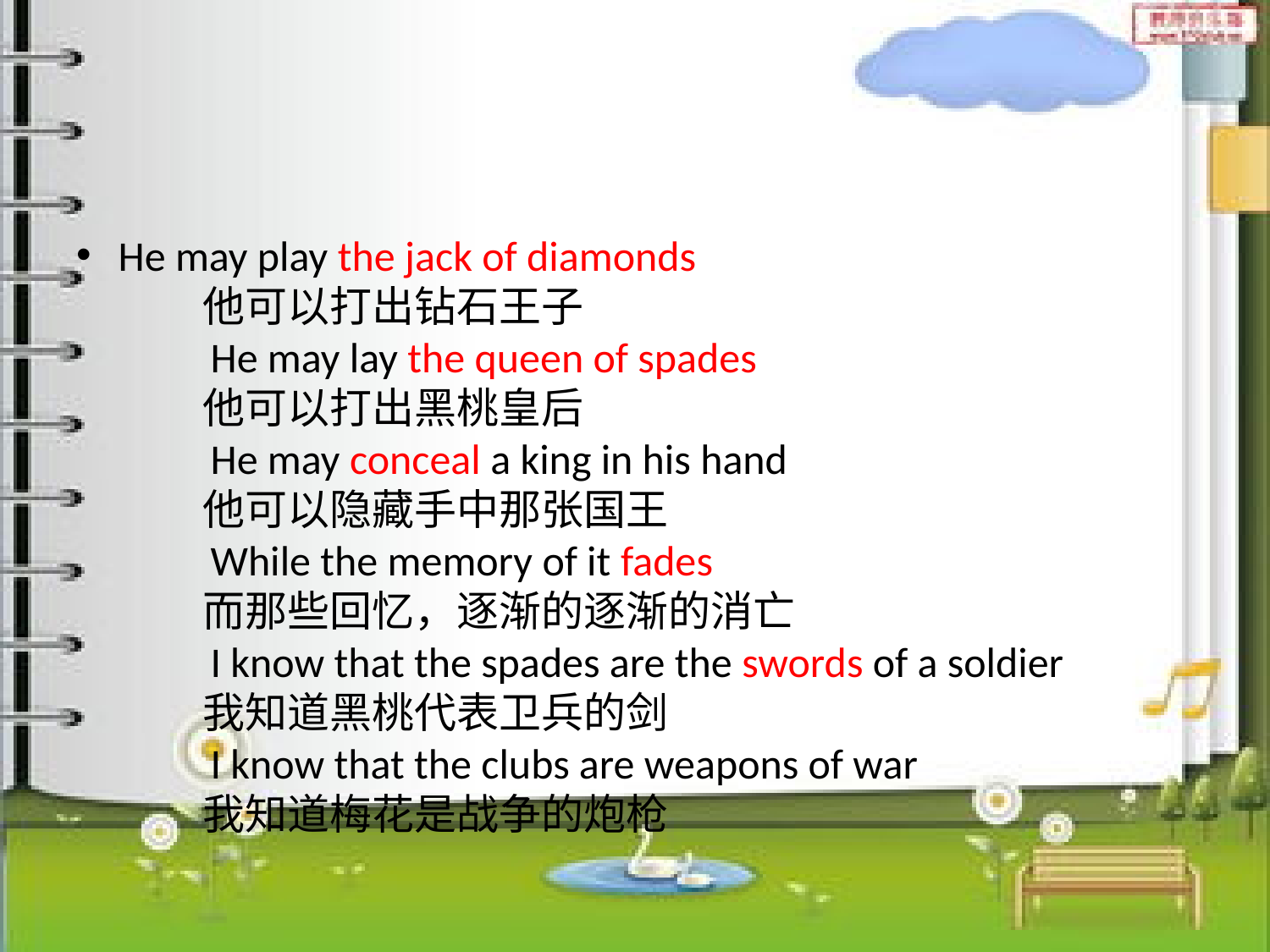

#
He may play the jack of diamonds
　　他可以打出钻石王子
　　He may lay the queen of spades
　　他可以打出黑桃皇后
　　He may conceal a king in his hand
　　他可以隐藏手中那张国王
　　While the memory of it fades
　　而那些回忆，逐渐的逐渐的消亡
　　I know that the spades are the swords of a soldier
　　我知道黑桃代表卫兵的剑
　　I know that the clubs are weapons of war
　　我知道梅花是战争的炮枪